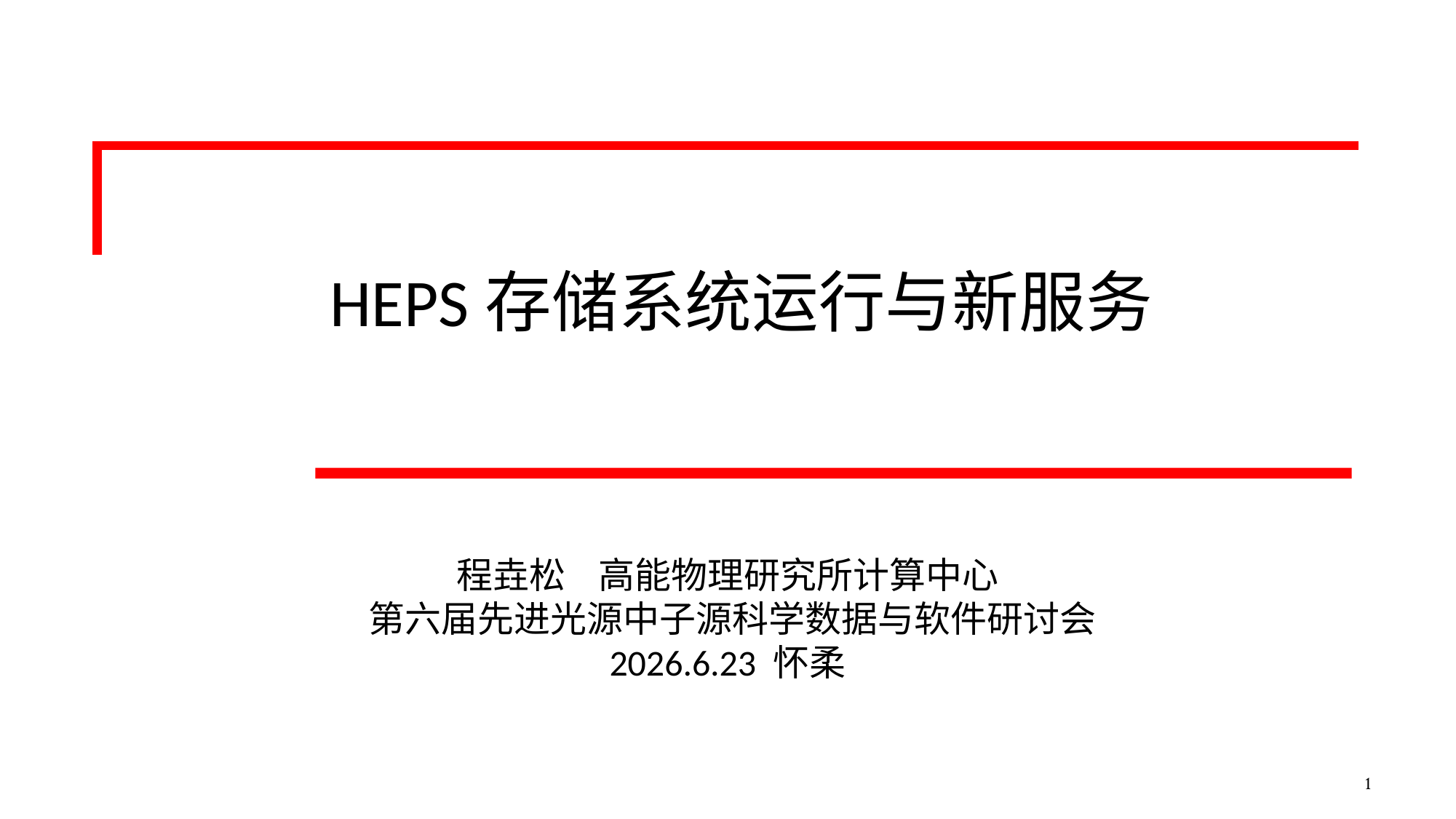

# HEPS存储系统运行与新服务
程垚松    高能物理研究所计算中心
 第六届先进光源中子源科学数据与软件研讨会
2026.6.23 怀柔
1